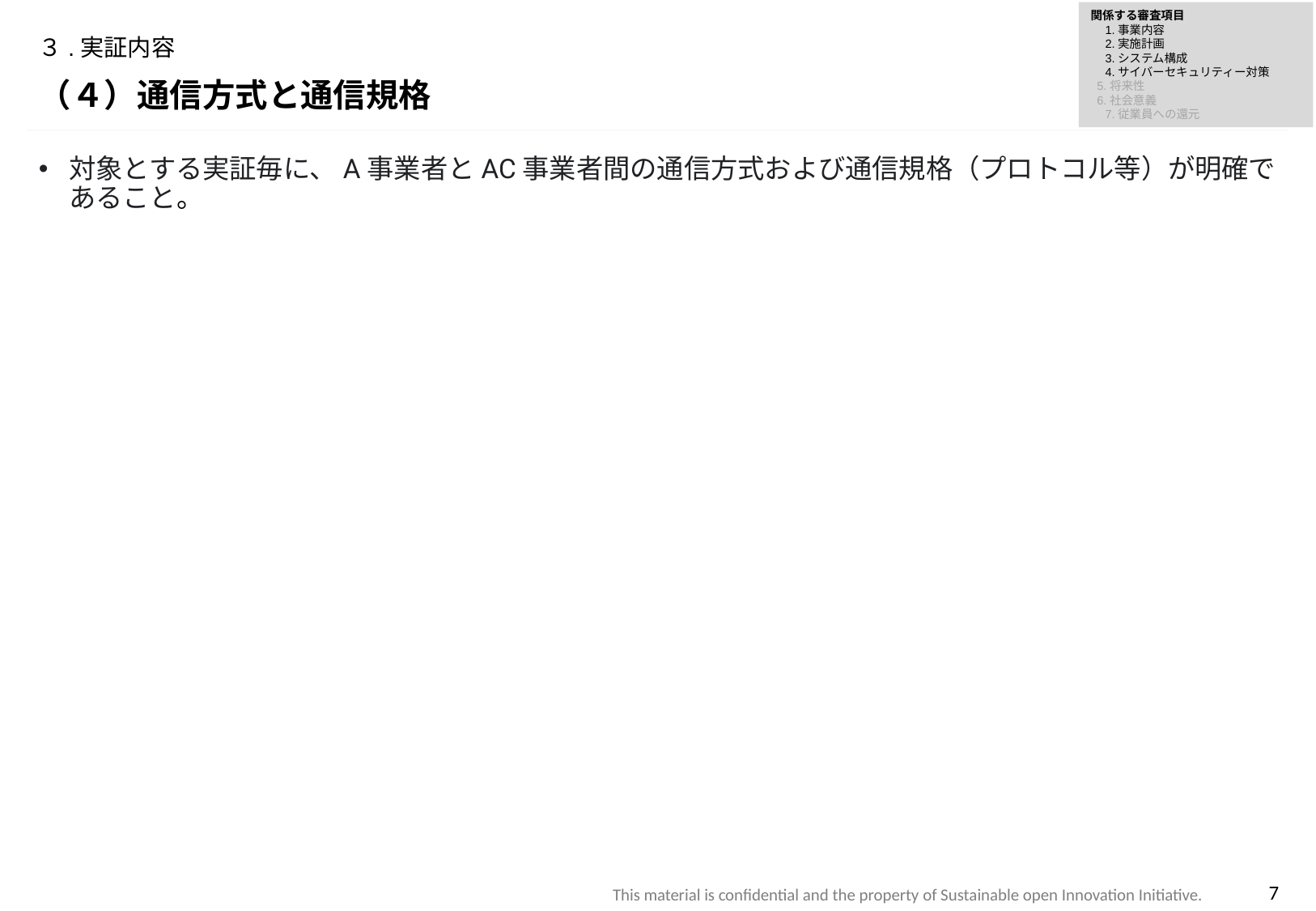

関係する審査項目
　1.事業内容
　2.実施計画
　3.システム構成
　4.サイバーセキュリティー対策
  5.将来性
  6.社会意義
　7.従業員への還元
# ３.実証内容
（４）通信方式と通信規格
対象とする実証毎に、A事業者とAC事業者間の通信方式および通信規格（プロトコル等）が明確であること。